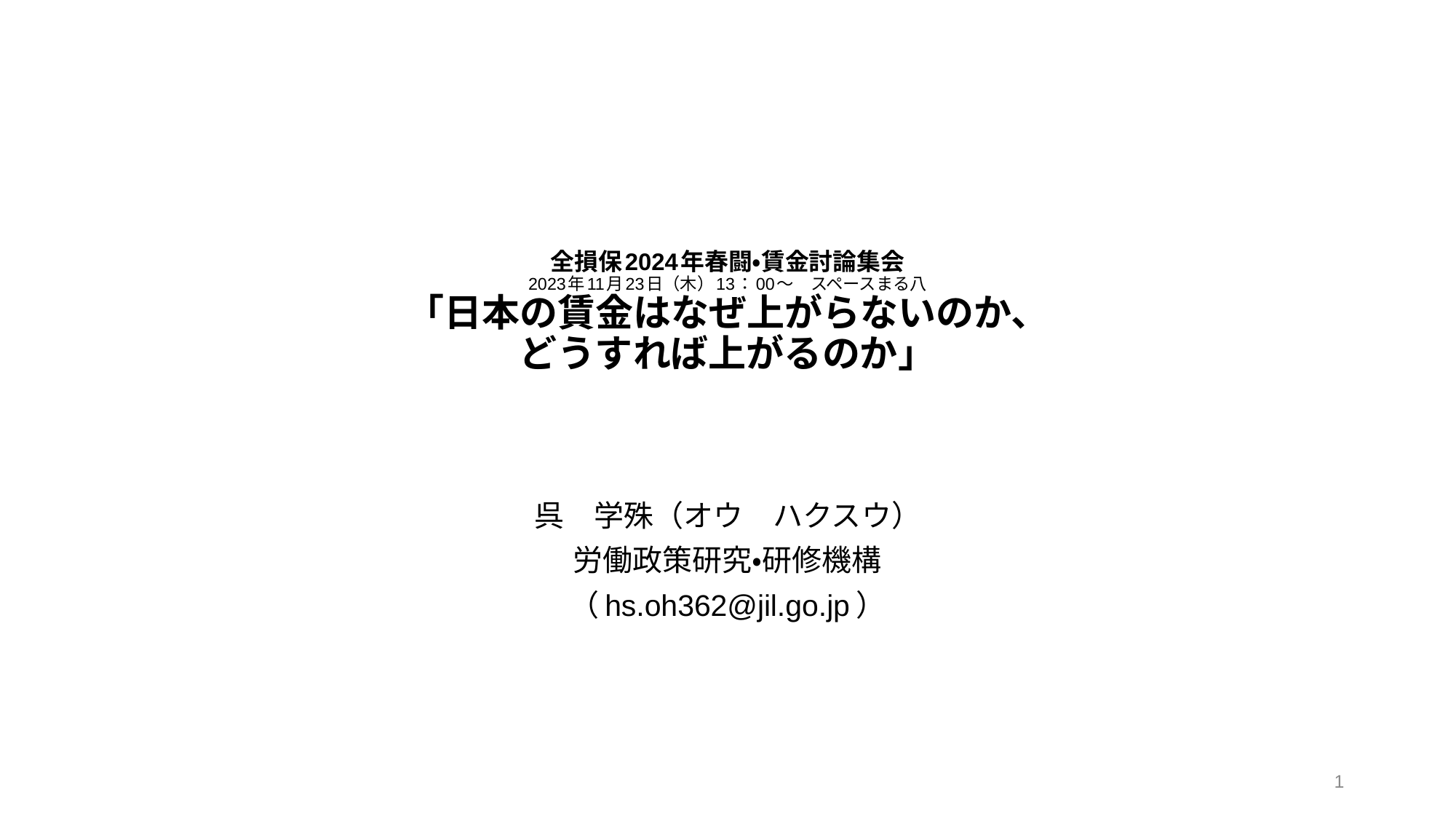

# 全損保2024年春闘・賃金討論集会 2023年11月23日（木）13：00～　スペースまる八 「日本の賃金はなぜ上がらないのか、 どうすれば上がるのか」
呉　学殊（オウ　ハクスウ）
労働政策研究・研修機構
（hs.oh362@jil.go.jp）
1